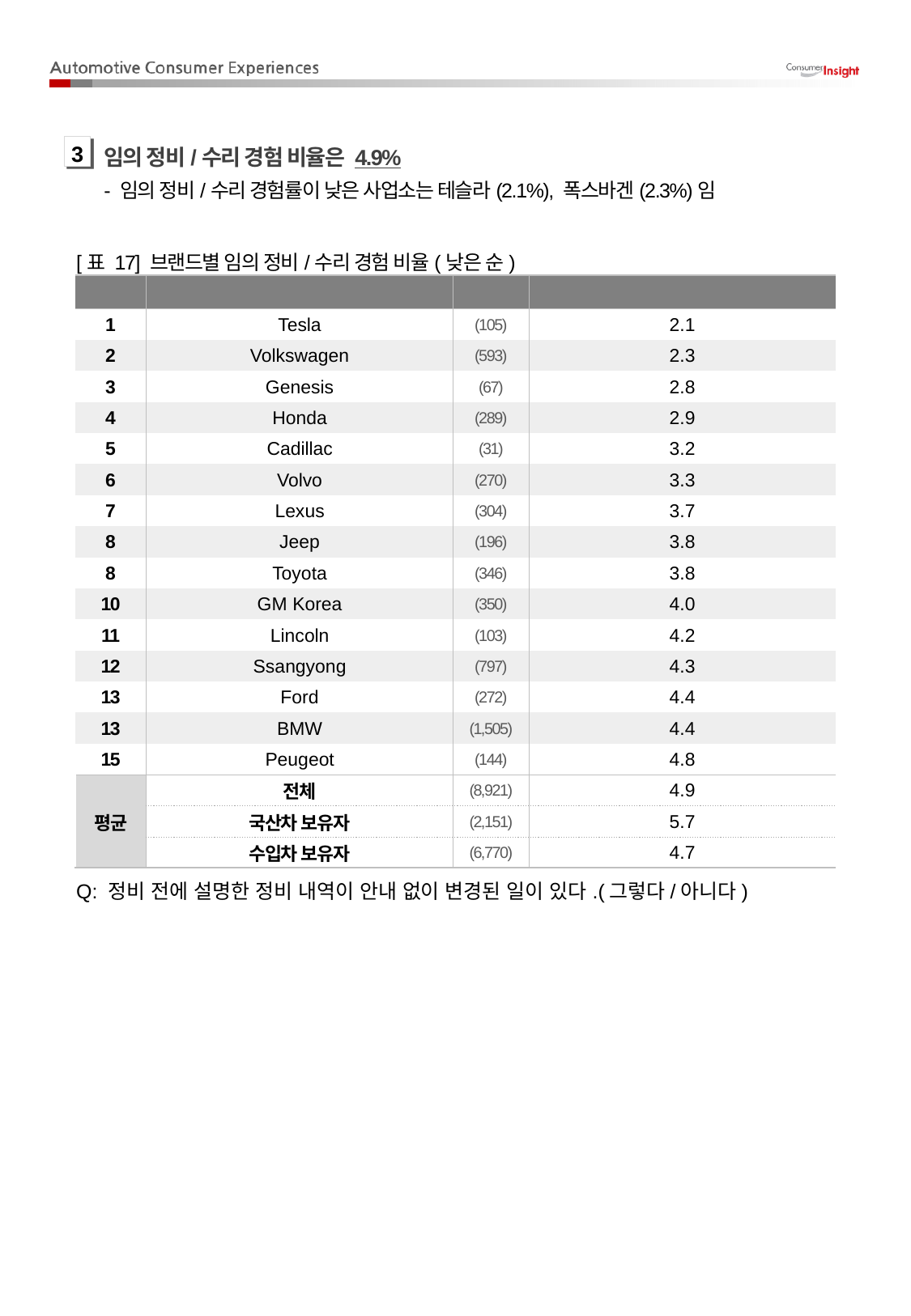

임의 정비/수리 경험 비율은 4.9%
- 임의 정비/수리 경험률이 낮은 사업소는 테슬라(2.1%), 폭스바겐(2.3%)임
3
[표 17] 브랜드별 임의 정비/수리 경험 비율(낮은 순)
| Rank | Brand | (N) | 임의 정비/수리 경험률(%) |
| --- | --- | --- | --- |
| 1 | Tesla | (105) | 2.1 |
| 2 | Volkswagen | (593) | 2.3 |
| 3 | Genesis | (67) | 2.8 |
| 4 | Honda | (289) | 2.9 |
| 5 | Cadillac | (31) | 3.2 |
| 6 | Volvo | (270) | 3.3 |
| 7 | Lexus | (304) | 3.7 |
| 8 | Jeep | (196) | 3.8 |
| 8 | Toyota | (346) | 3.8 |
| 10 | GM Korea | (350) | 4.0 |
| 11 | Lincoln | (103) | 4.2 |
| 12 | Ssangyong | (797) | 4.3 |
| 13 | Ford | (272) | 4.4 |
| 13 | BMW | (1,505) | 4.4 |
| 15 | Peugeot | (144) | 4.8 |
| 평균 | 전체 | (8,921) | 4.9 |
|  | 국산차 보유자 | (2,151) | 5.7 |
|  | 수입차 보유자 | (6,770) | 4.7 |
Q: 정비 전에 설명한 정비 내역이 안내 없이 변경된 일이 있다.(그렇다/아니다)